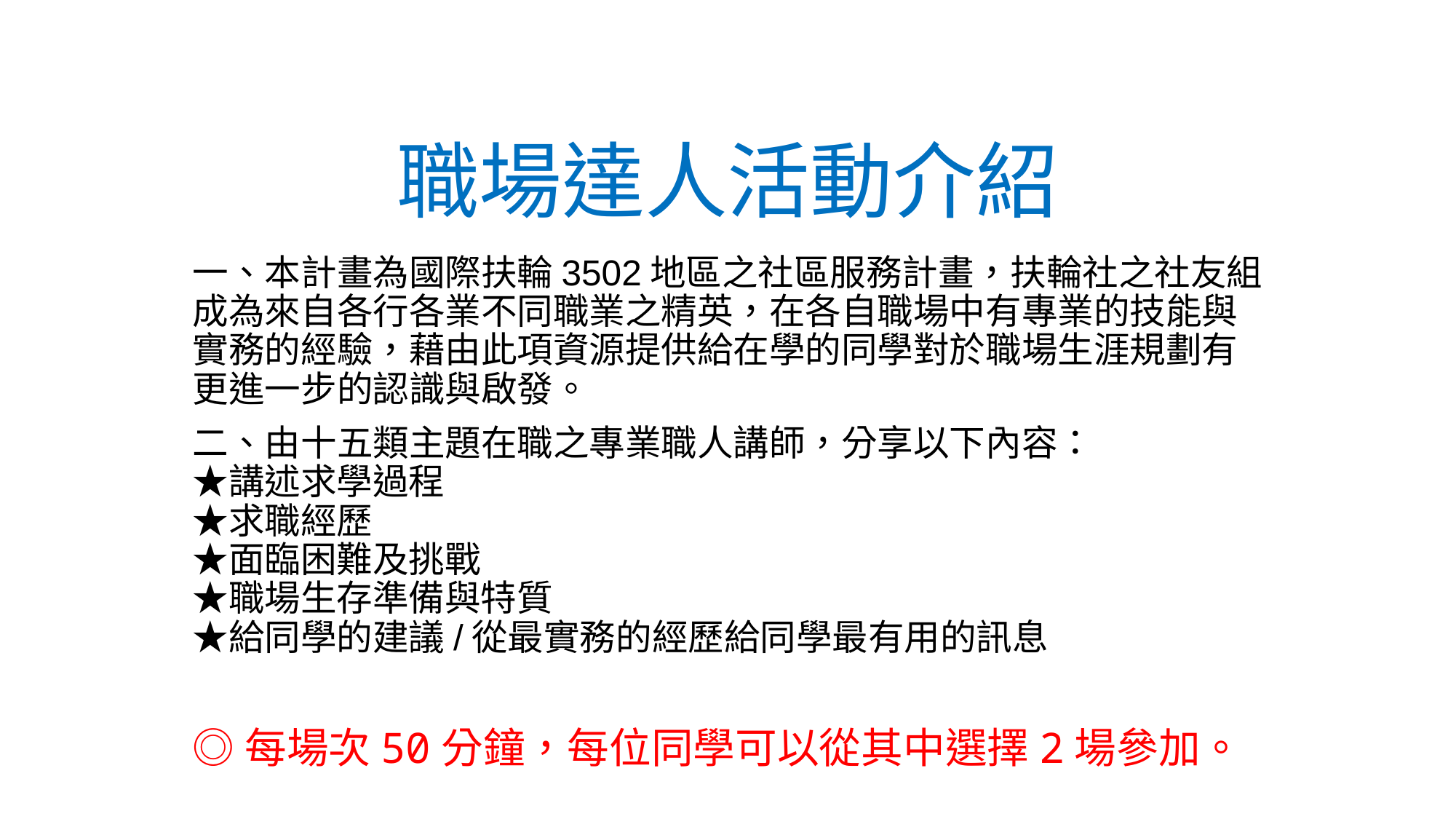

# 職場達人活動介紹
一、本計畫為國際扶輪3502地區之社區服務計畫，扶輪社之社友組成為來自各行各業不同職業之精英，在各自職場中有專業的技能與實務的經驗，藉由此項資源提供給在學的同學對於職場生涯規劃有更進一步的認識與啟發。
二、由十五類主題在職之專業職人講師，分享以下內容：
★講述求學過程
★求職經歷
★面臨困難及挑戰
★職場生存準備與特質
★給同學的建議/從最實務的經歷給同學最有用的訊息

◎每場次50分鐘，每位同學可以從其中選擇2場參加。